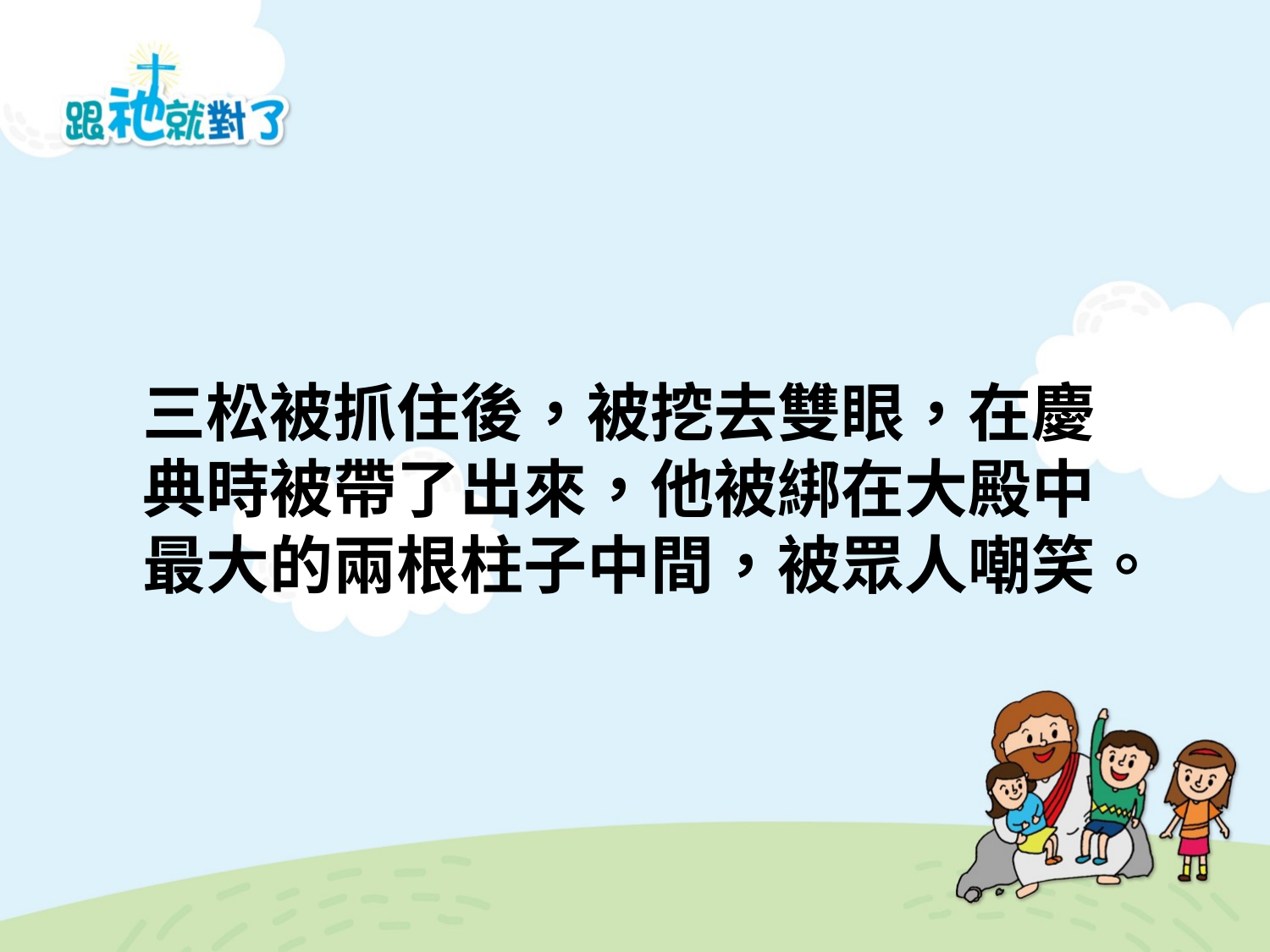

三松被抓住後，被挖去雙眼，在慶典時被帶了出來，他被綁在大殿中最大的兩根柱子中間，被眾人嘲笑。